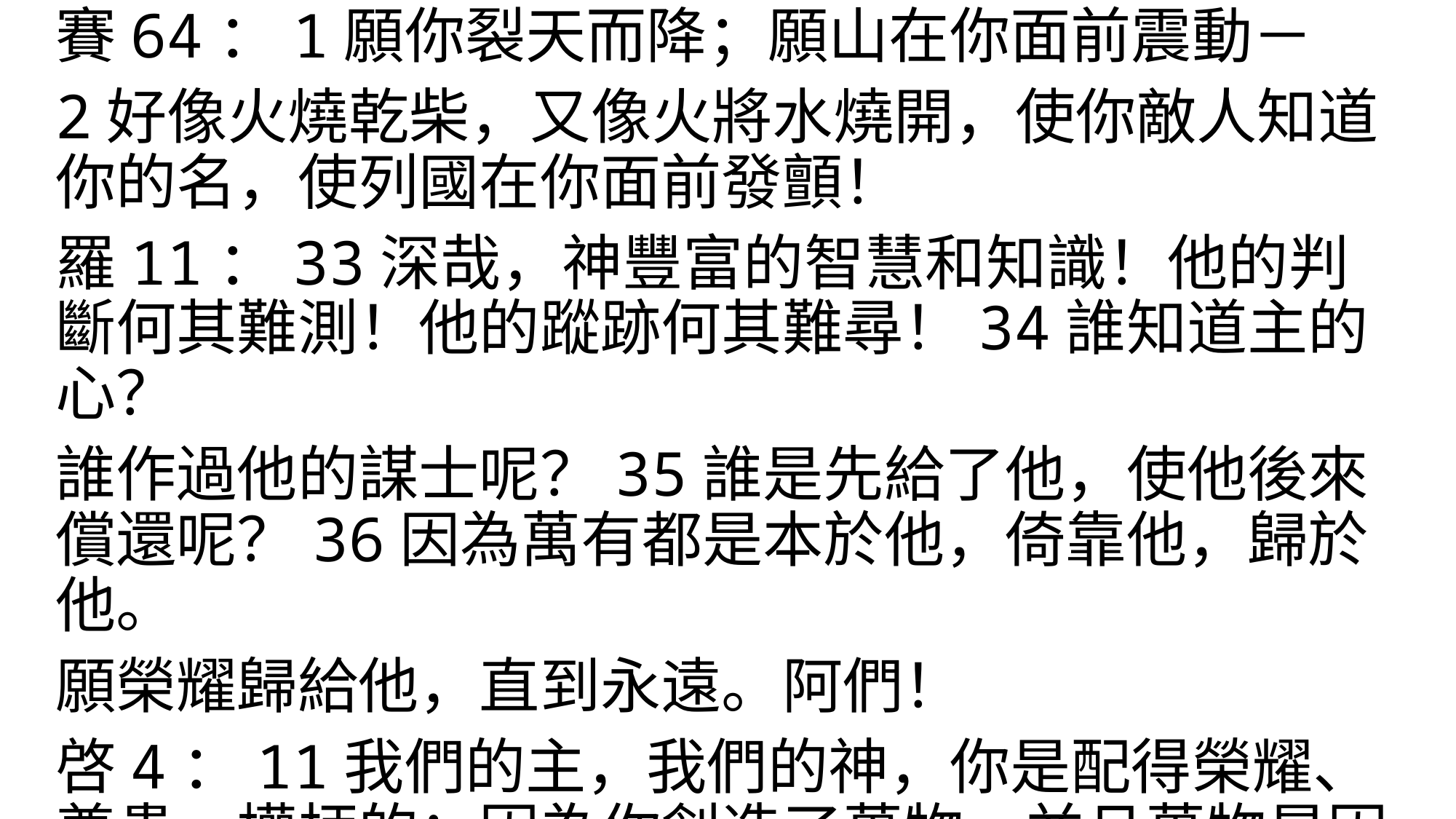

賽64：1願你裂天而降；願山在你面前震動－
2好像火燒乾柴，又像火將水燒開，使你敵人知道你的名，使列國在你面前發顫！
羅11：33深哉，神豐富的智慧和知識！他的判斷何其難測！他的蹤跡何其難尋！34誰知道主的心？
誰作過他的謀士呢？35誰是先給了他，使他後來償還呢？36因為萬有都是本於他，倚靠他，歸於他。
願榮耀歸給他，直到永遠。阿們！
啓4：11我們的主，我們的神，你是配得榮耀、尊貴、權柄的；因為你創造了萬物，並且萬物是因你的旨意被創造而有的。
#